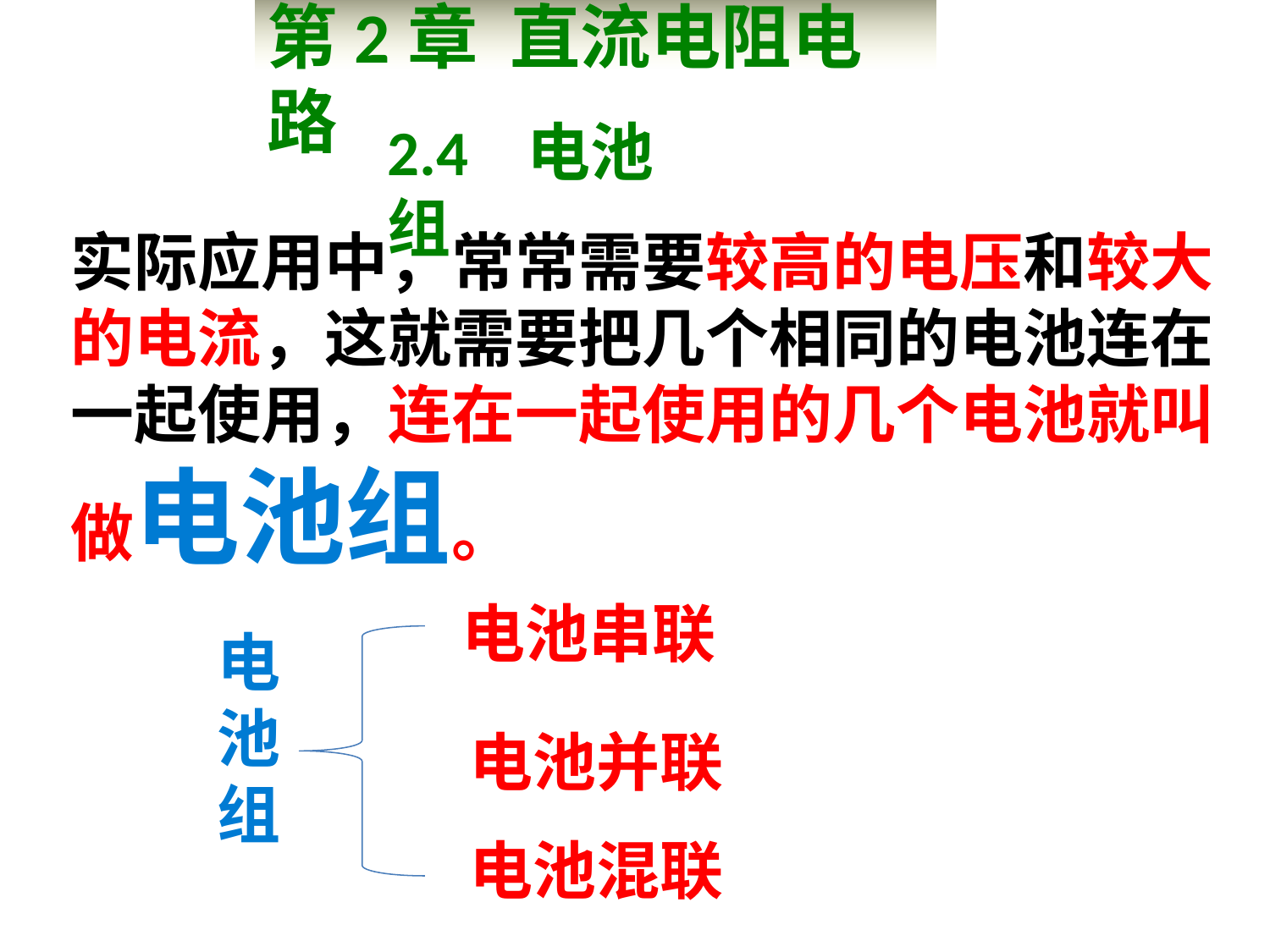

第2章  直流电阻电路
2.4   电池组
实际应用中，常常需要较高的电压和较大的电流，这就需要把几个相同的电池连在一起使用，连在一起使用的几个电池就叫做电池组。
电池串联
电池组

电池并联
电池混联